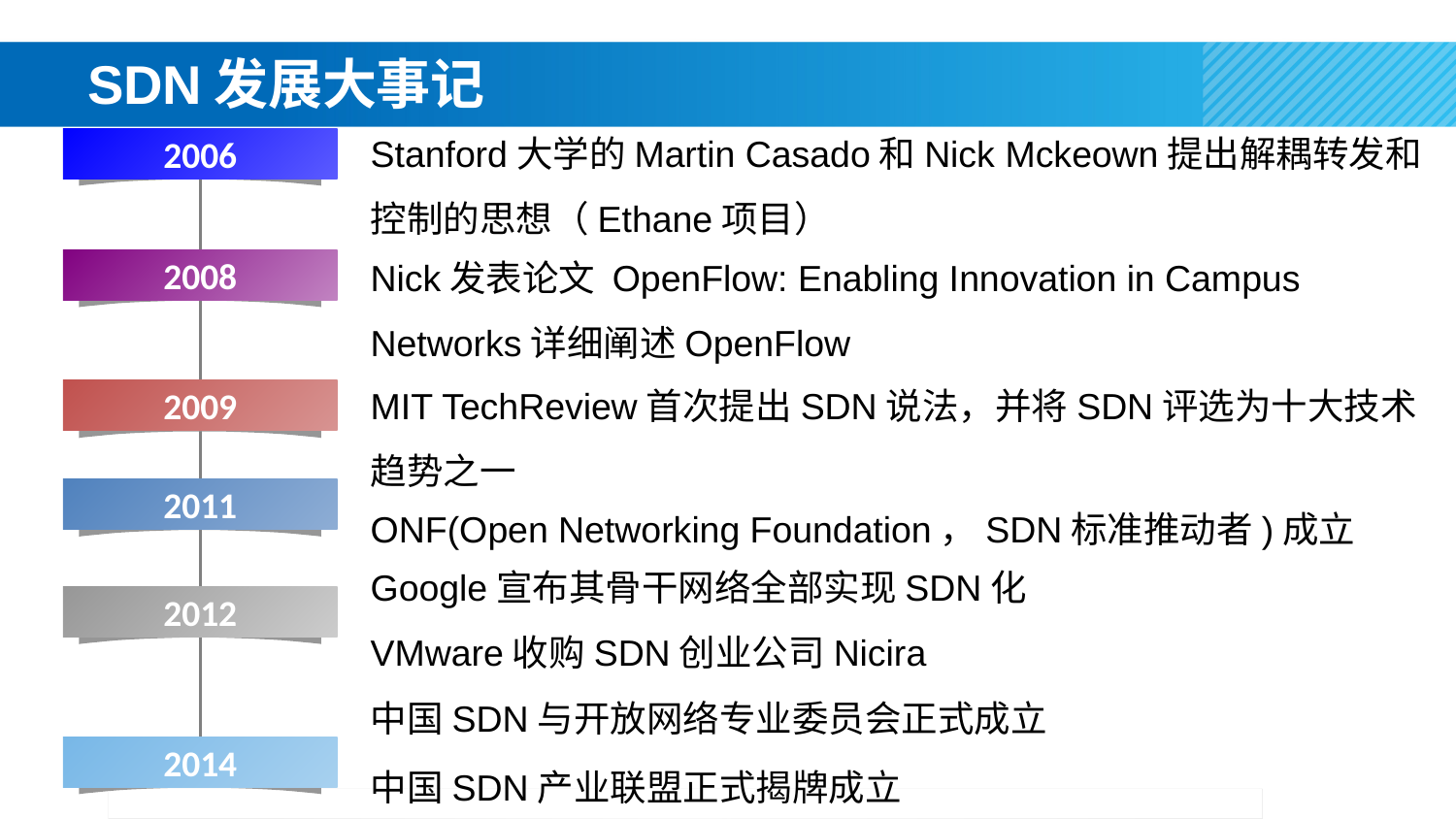

# SDN发展大事记
Stanford大学的Martin Casado和Nick Mckeown提出解耦转发和控制的思想（Ethane项目）
2006

Nick发表论文 OpenFlow: Enabling Innovation in Campus Networks详细阐述OpenFlow
2008

MIT TechReview首次提出SDN说法，并将SDN评选为十大技术趋势之一
2009

ONF(Open Networking Foundation，SDN标准推动者)成立
2011

Google宣布其骨干网络全部实现SDN化
VMware收购SDN创业公司Nicira
中国SDN与开放网络专业委员会正式成立
2012

中国SDN产业联盟正式揭牌成立
2014